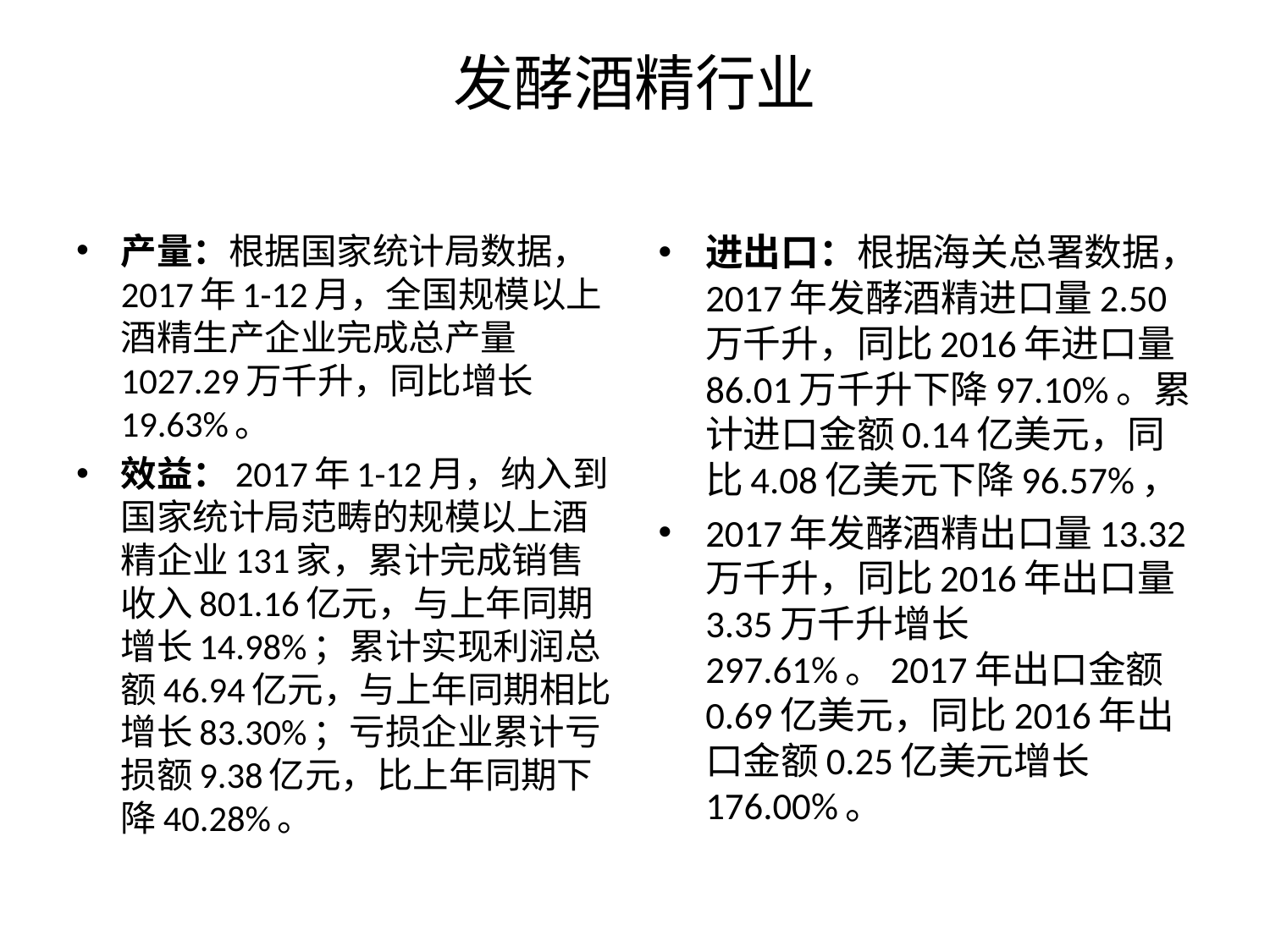

# 发酵酒精行业
产量：根据国家统计局数据，2017年1-12月，全国规模以上酒精生产企业完成总产量1027.29万千升，同比增长19.63%。
效益：2017年1-12月，纳入到国家统计局范畴的规模以上酒精企业131家，累计完成销售收入801.16亿元，与上年同期增长14.98%；累计实现利润总额46.94亿元，与上年同期相比增长83.30%；亏损企业累计亏损额9.38亿元，比上年同期下降40.28%。
进出口：根据海关总署数据，2017年发酵酒精进口量2.50万千升，同比2016年进口量86.01万千升下降97.10%。累计进口金额0.14亿美元，同比4.08亿美元下降96.57%，
2017年发酵酒精出口量13.32万千升，同比2016年出口量3.35万千升增长297.61%。2017年出口金额0.69亿美元，同比2016年出口金额0.25亿美元增长176.00%。